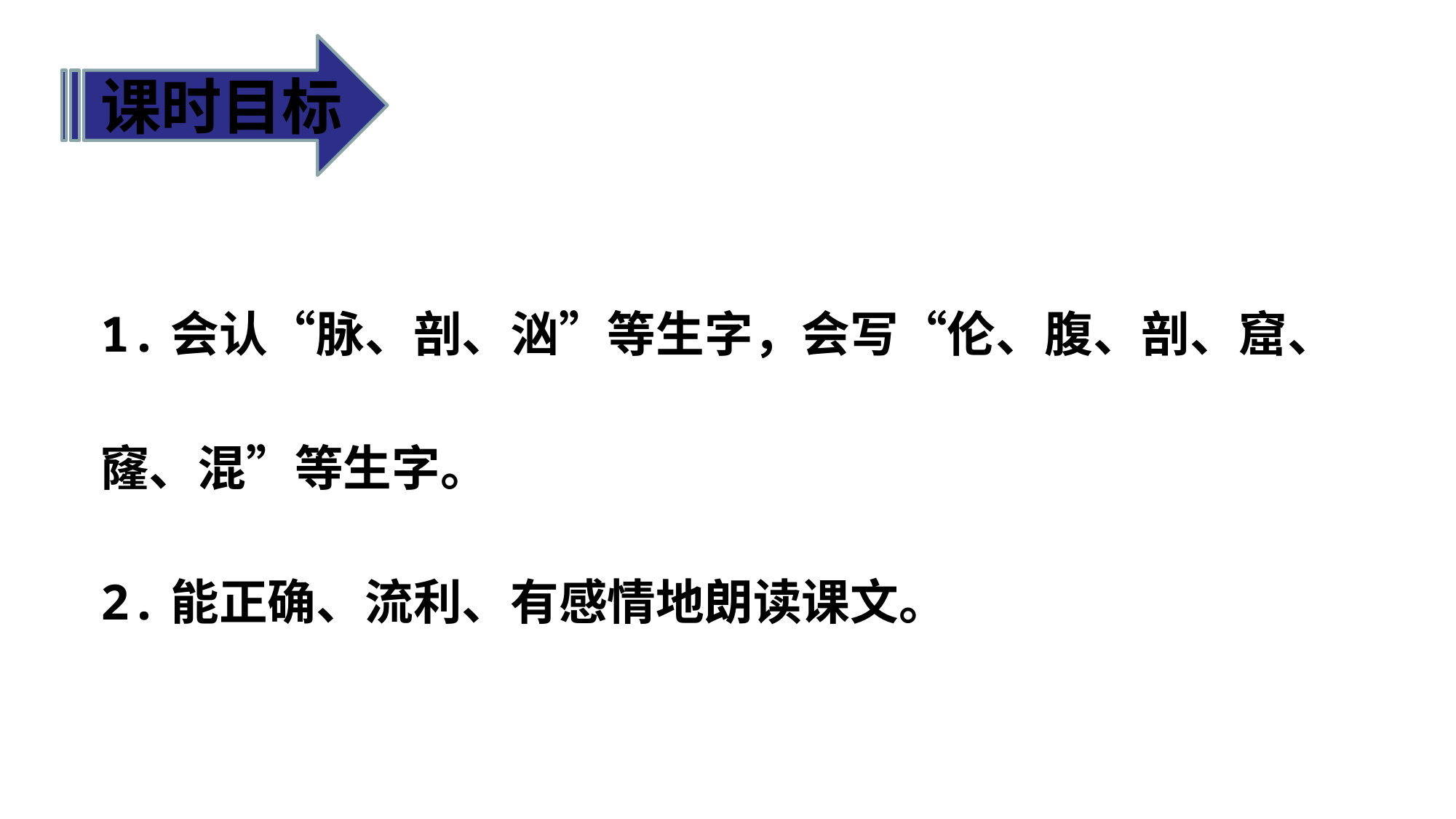

课时目标
1.会认“脉、剖、汹”等生字，会写“伦、腹、剖、窟、窿、混”等生字。
2.能正确、流利、有感情地朗读课文。